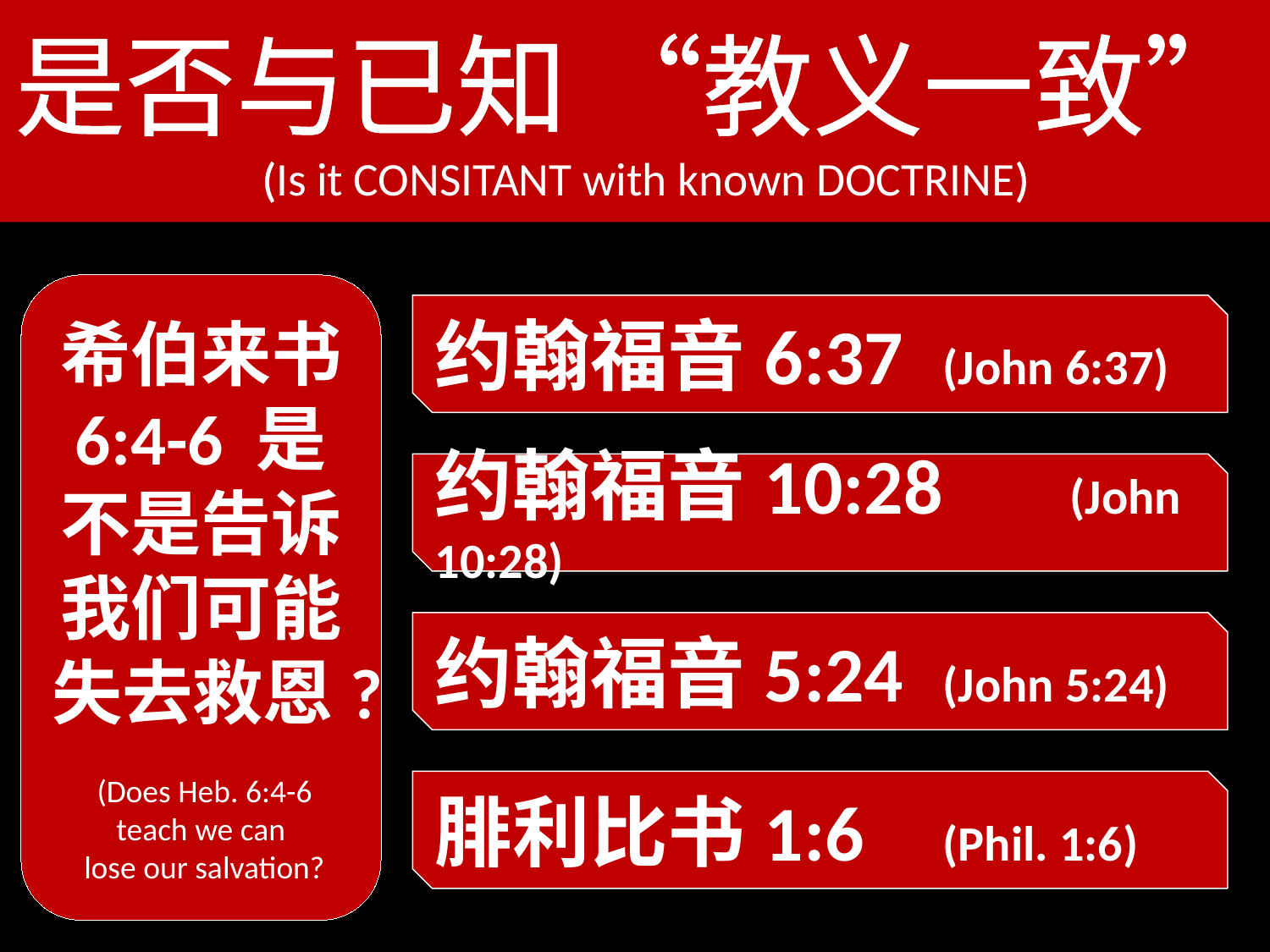

是否与已知 “教义一致”  (Is it CONSITANT with known DOCTRINE)
希伯来书 6:4-6 是不是告诉我们可能失去救恩?

 (Does Heb. 6:4-6 teach we can
 lose our salvation?
约翰福音6:37	(John 6:37)
约翰福音10:28	(John 10:28)
约翰福音5:24 	(John 5:24)
腓利比书1:6 	(Phil. 1:6)